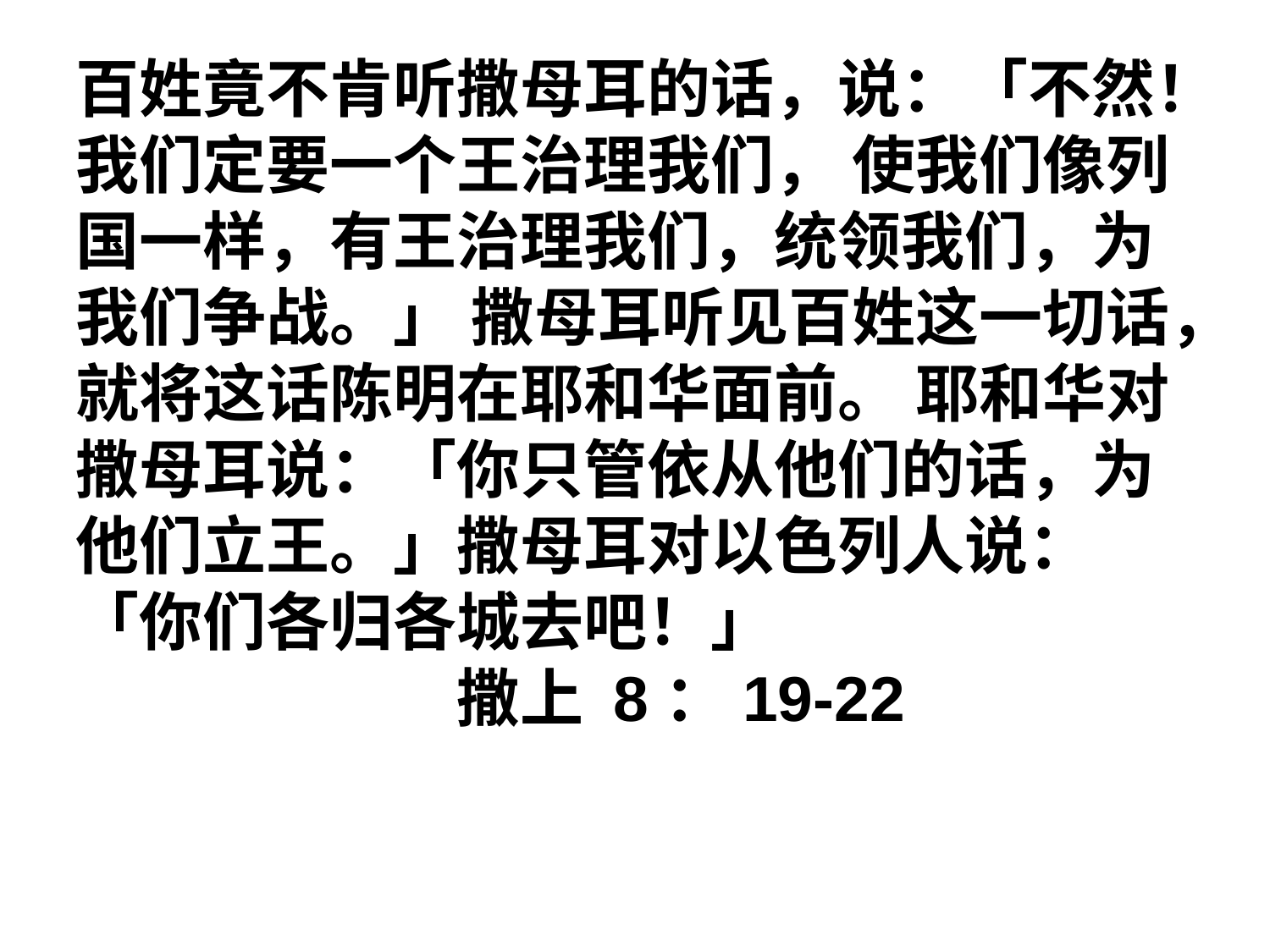

百姓竟不肯听撒母耳的话，说：「不然！我们定要一个王治理我们， 使我们像列国一样，有王治理我们，统领我们，为我们争战。」 撒母耳听见百姓这一切话，就将这话陈明在耶和华面前。 耶和华对撒母耳说：「你只管依从他们的话，为他们立王。」撒母耳对以色列人说：「你们各归各城去吧！」						撒上 8：19-22